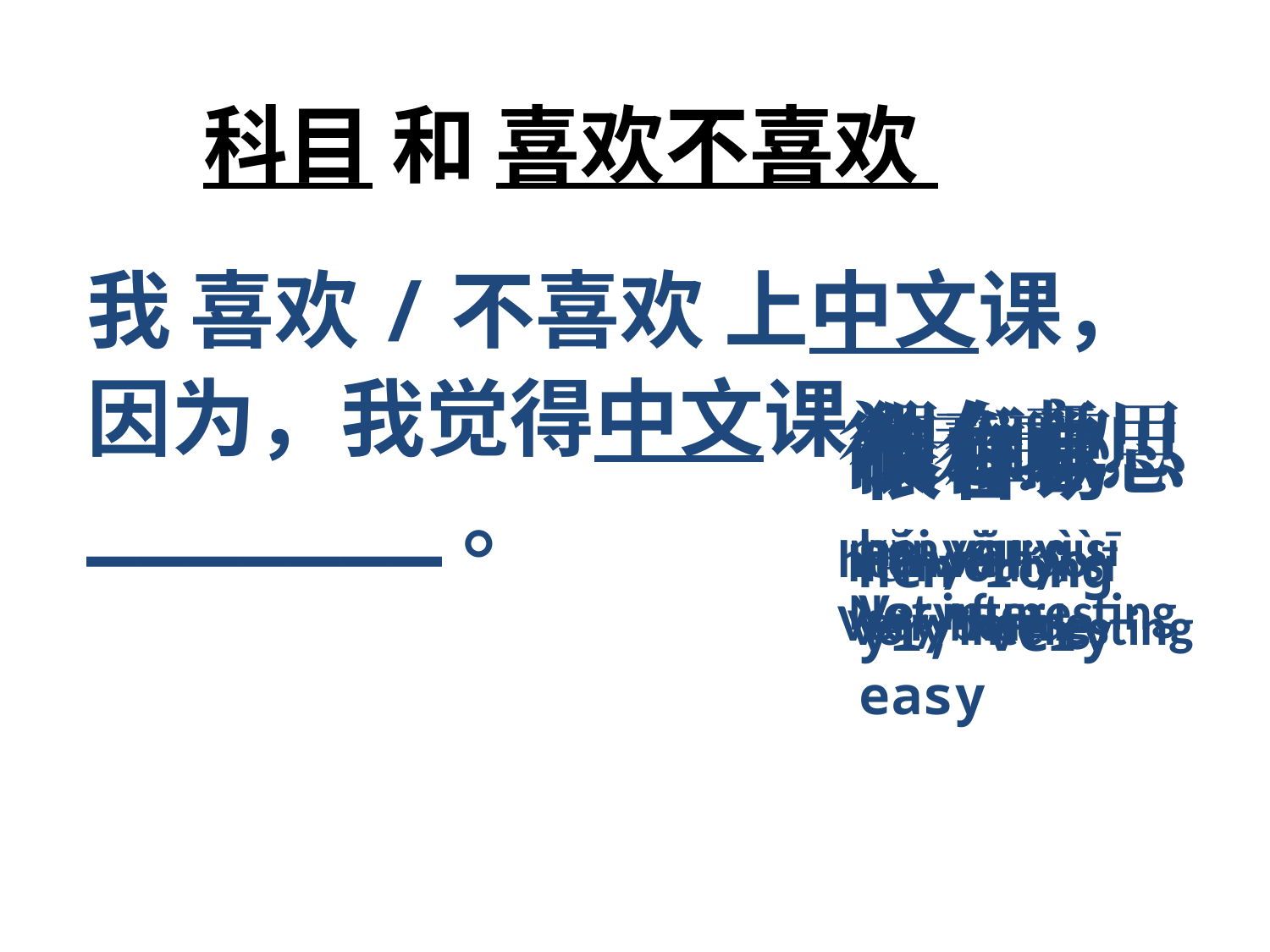

# 科目 和 喜欢不喜欢
我 喜欢/不喜欢 上中文课，
没有意思

méi yŏu yì sī
Not interesting
很有趣

hĕn yŏu qù
Very fun
因为，我觉得中文课_______。
很无聊

hĕn wú liáo
Very boring
很难

hĕn nán；
very hard
很有意思

hĕn yŏu yì sī
Very interesting
很容易

hĕn róng yì; very easy